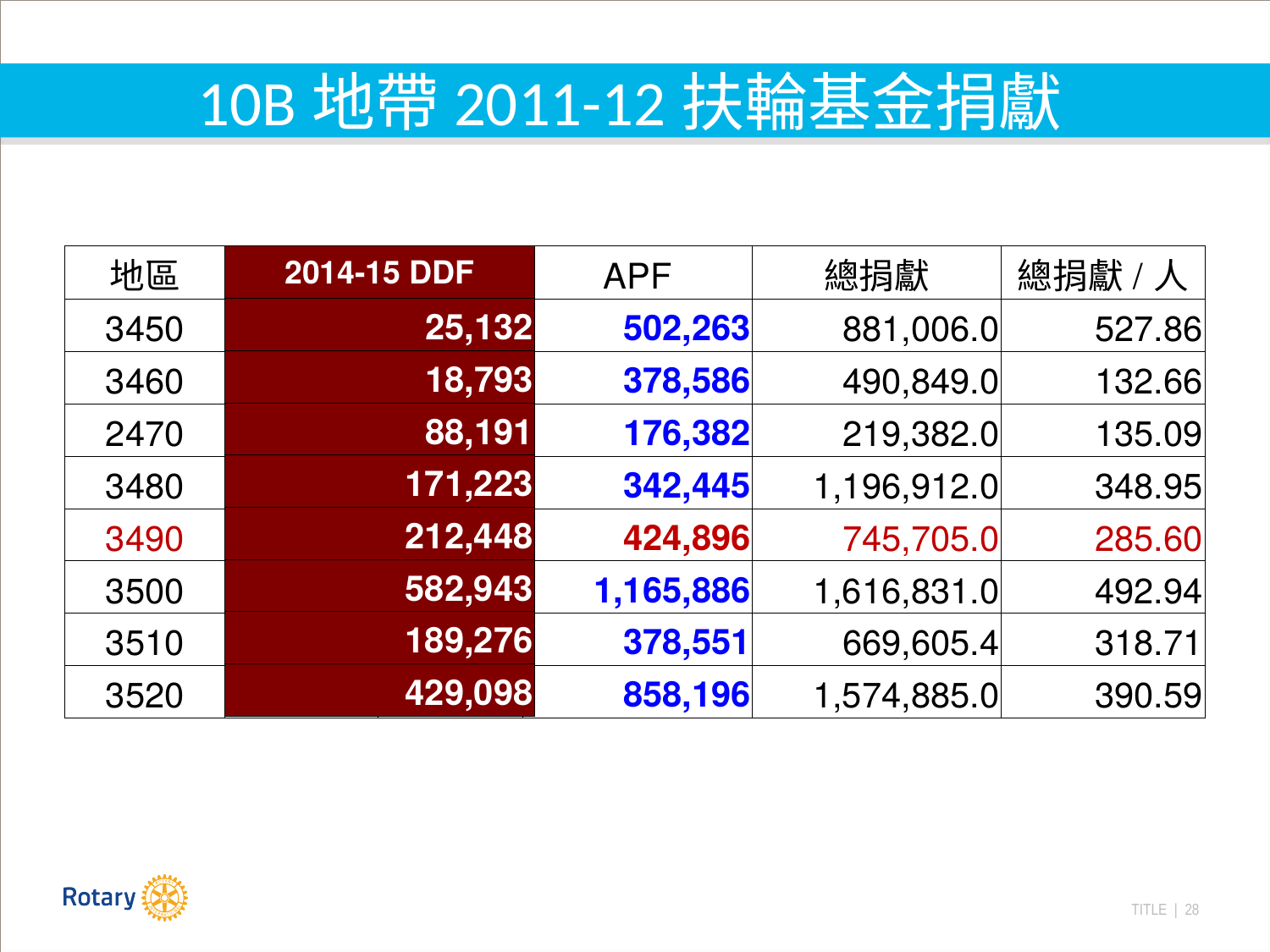

10B地帶2011-12扶輪基金捐獻
| 地區 | 社員數 | APF/人 | APF | 總捐獻 | 總捐獻/人 |
| --- | --- | --- | --- | --- | --- |
| 3450 | 1,669 | 301 | 502,263 | 881,006.0 | 527.86 |
| 3460 | 3,700 | 102 | 378,586 | 490,849.0 | 132.66 |
| 2470 | 1,624 | 109 | 176,382 | 219,382.0 | 135.09 |
| 3480 | 3,430 | 100 | 342,445 | 1,196,912.0 | 348.95 |
| 3490 | 2,611 | 163 | 424,896 | 745,705.0 | 285.60 |
| 3500 | 3,280 | 355 | 1,165,886 | 1,616,831.0 | 492.94 |
| 3510 | 2,101 | 180 | 378,551 | 669,605.4 | 318.71 |
| 3520 | 4,032 | 213 | 858,196 | 1,574,885.0 | 390.59 |
| 2014-15 DDF |
| --- |
| 25,132 |
| 18,793 |
| 88,191 |
| 171,223 |
| 212,448 |
| 582,943 |
| 189,276 |
| 429,098 |